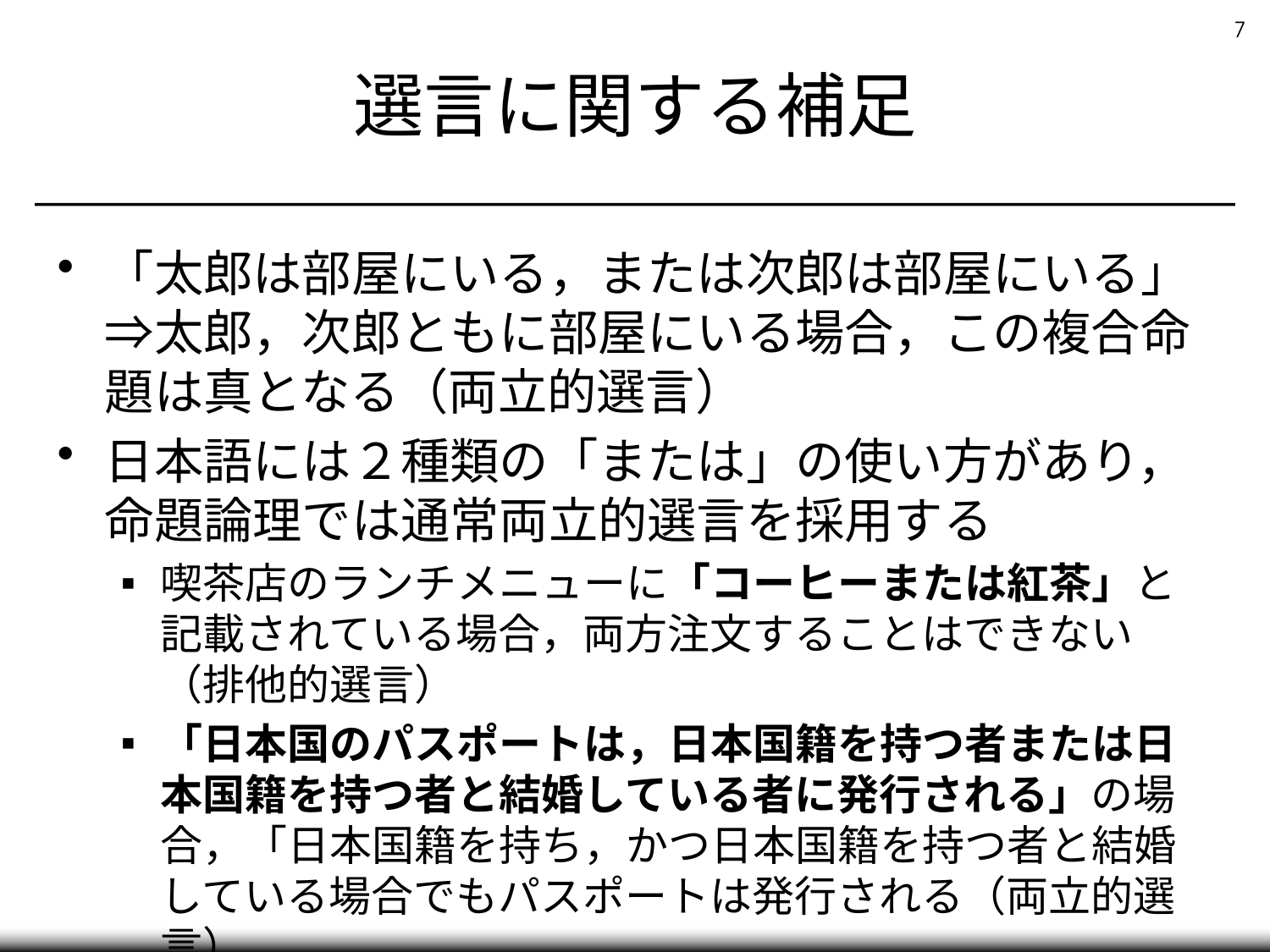

# 選言に関する補足
「太郎は部屋にいる，または次郎は部屋にいる」⇒太郎，次郎ともに部屋にいる場合，この複合命題は真となる（両立的選言）
日本語には２種類の「または」の使い方があり，命題論理では通常両立的選言を採用する
喫茶店のランチメニューに「コーヒーまたは紅茶」と記載されている場合，両方注文することはできない（排他的選言）
「日本国のパスポートは，日本国籍を持つ者または日本国籍を持つ者と結婚している者に発行される」の場合，「日本国籍を持ち，かつ日本国籍を持つ者と結婚している場合でもパスポートは発行される（両立的選言）